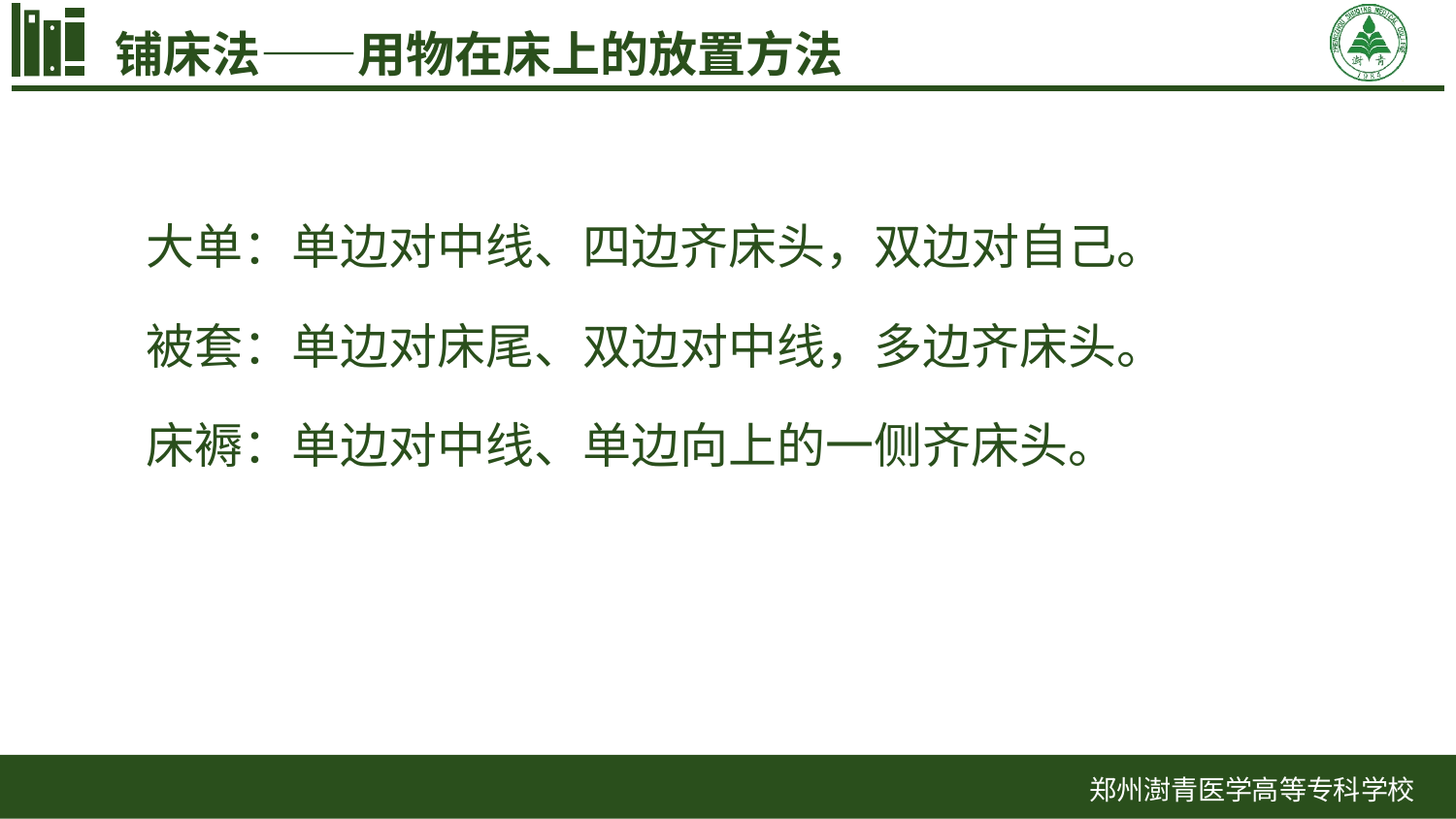

60
铺床法——用物在床上的放置方法
大单：单边对中线、四边齐床头，双边对自己。
被套：单边对床尾、双边对中线，多边齐床头。
床褥：单边对中线、单边向上的一侧齐床头。